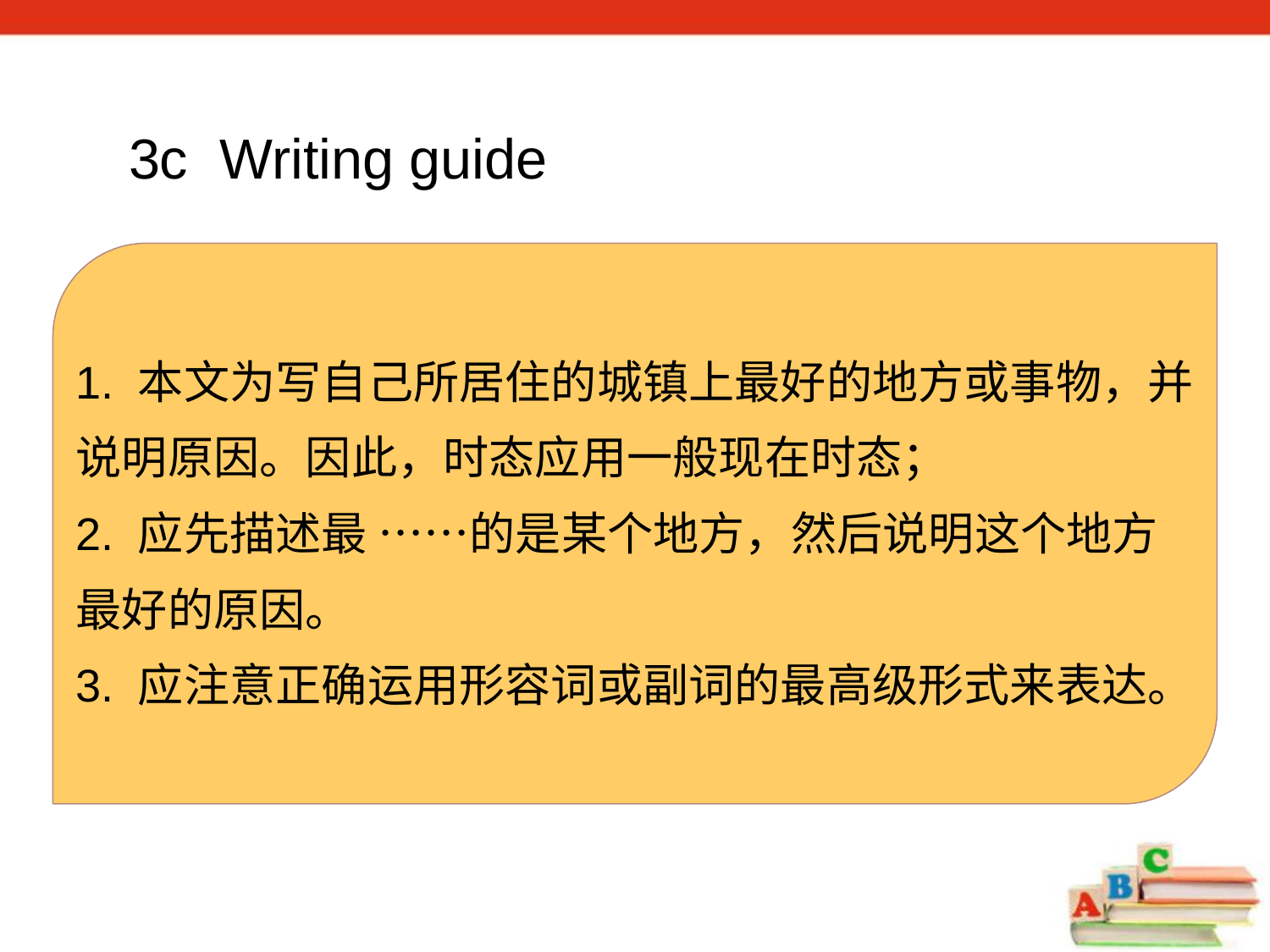

3c  Writing guide

1. 本文为写自己所居住的城镇上最好的地方或事物，并说明原因。因此，时态应用一般现在时态；
2. 应先描述最 ……的是某个地方，然后说明这个地方最好的原因。
3. 应注意正确运用形容词或副词的最高级形式来表达。